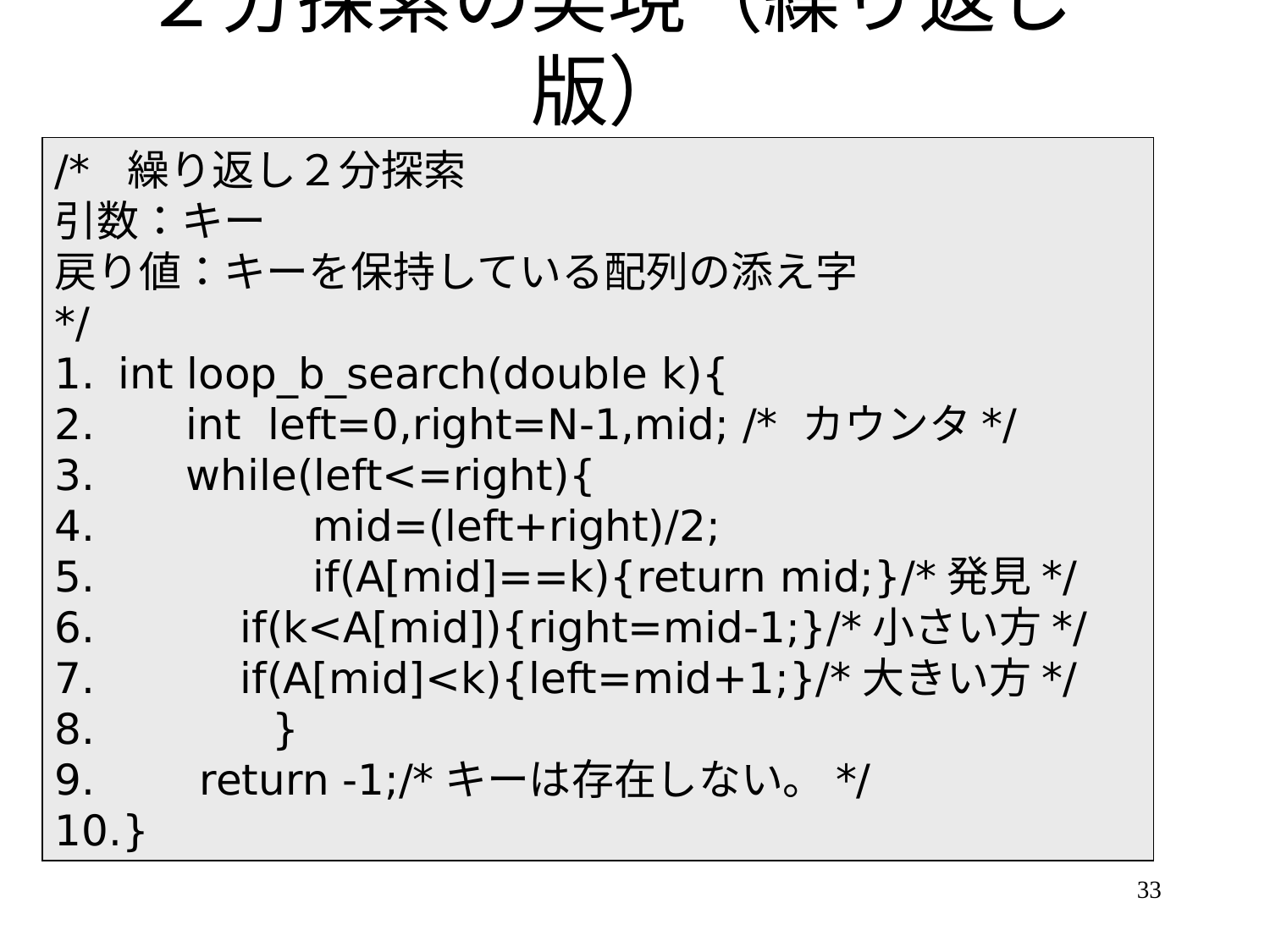

# ２分探索の実現（繰り返し版）
/*  繰り返し２分探索
引数：キー
戻り値：キーを保持している配列の添え字
*/
int loop_b_search(double k){
     int  left=0,right=N-1,mid; /* カウンタ*/
     while(left<=right){
   	     mid=(left+right)/2;
 	     if(A[mid]==k){return mid;}/*発見*/
         if(k<A[mid]){right=mid-1;}/*小さい方*/
         if(A[mid]<k){left=mid+1;}/*大きい方*/
 	  }
      return -1;/*キーは存在しない。*/
}
33